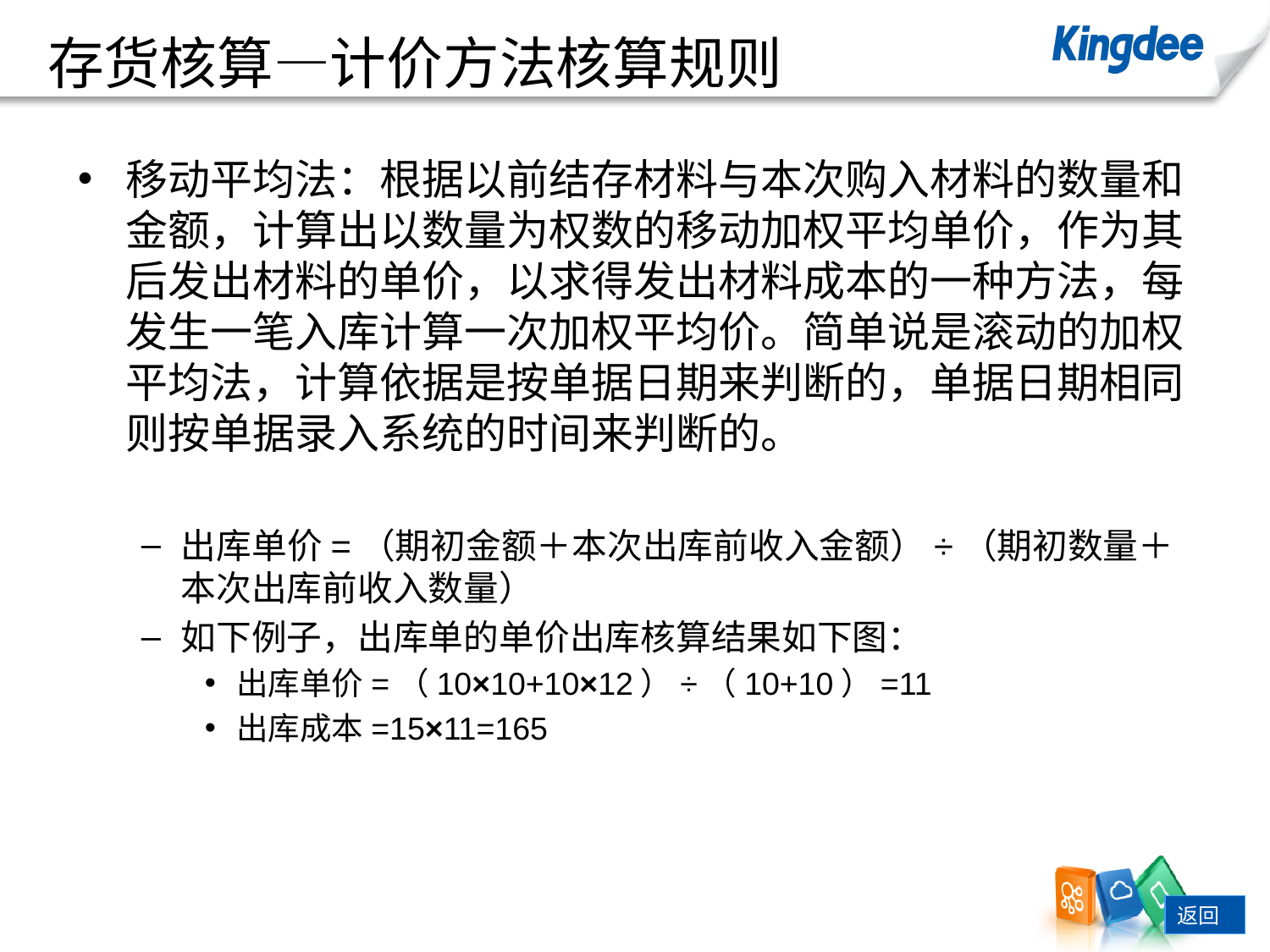

# 存货核算—计价方法核算规则
移动平均法：根据以前结存材料与本次购入材料的数量和金额，计算出以数量为权数的移动加权平均单价，作为其后发出材料的单价，以求得发出材料成本的一种方法，每发生一笔入库计算一次加权平均价。简单说是滚动的加权平均法，计算依据是按单据日期来判断的，单据日期相同则按单据录入系统的时间来判断的。

出库单价=（期初金额＋本次出库前收入金额）÷（期初数量＋本次出库前收入数量）
如下例子，出库单的单价出库核算结果如下图：
出库单价=（10×10+10×12）÷（10+10）=11
出库成本=15×11=165
返回